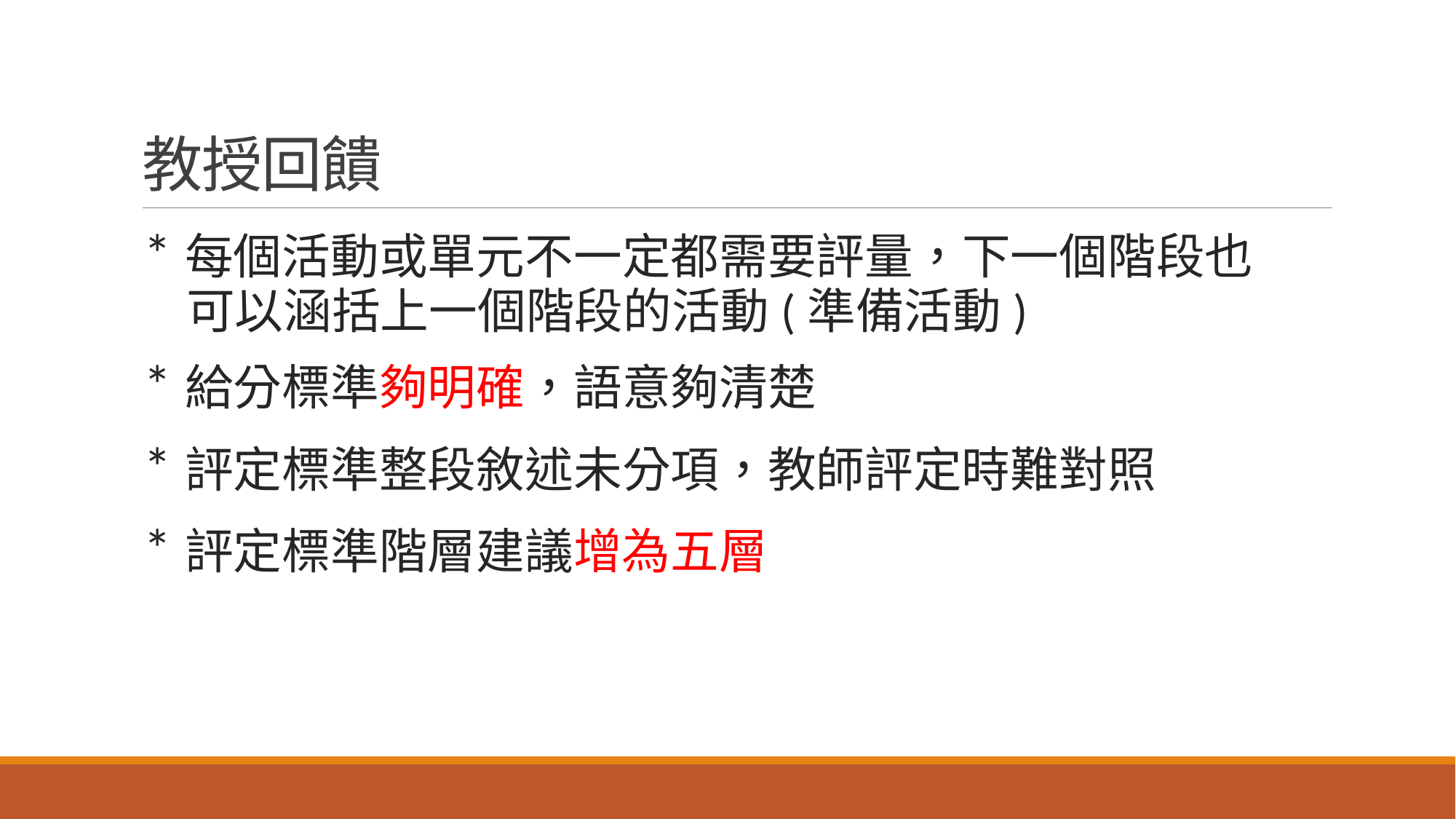

# 教授回饋
*每個活動或單元不一定都需要評量，下一個階段也
   可以涵括上一個階段的活動(準備活動)
*給分標準夠明確，語意夠清楚
*評定標準整段敘述未分項，教師評定時難對照
*評定標準階層建議增為五層